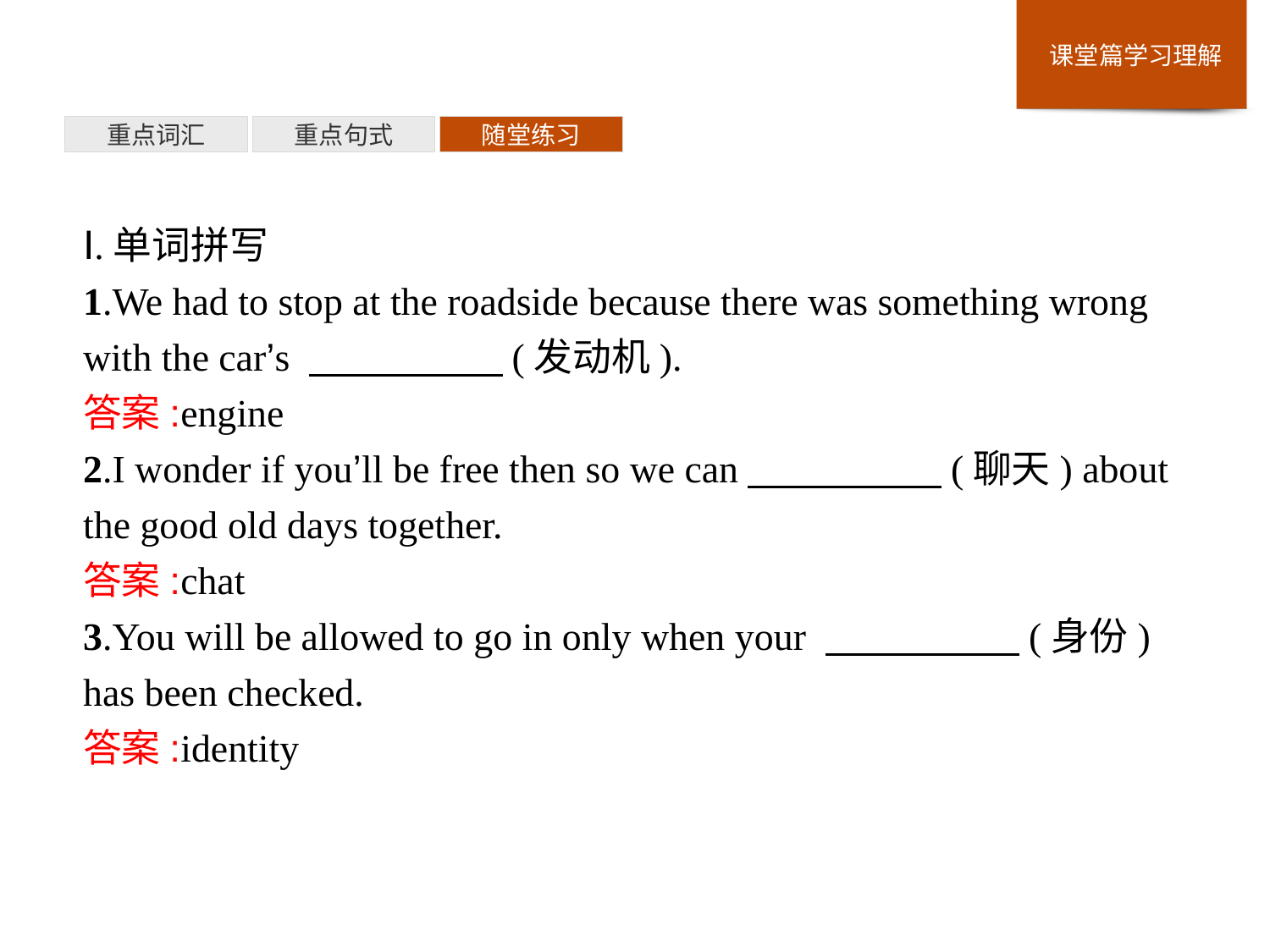

重点词汇
重点句式
随堂练习
Ⅰ.单词拼写
1.We had to stop at the roadside because there was something wrong with the car’s 　　　　　(发动机).
答案:engine
2.I wonder if you’ll be free then so we can　　　　　(聊天) about the good old days together.
答案:chat
3.You will be allowed to go in only when your 　　　　　(身份) has been checked.
答案:identity